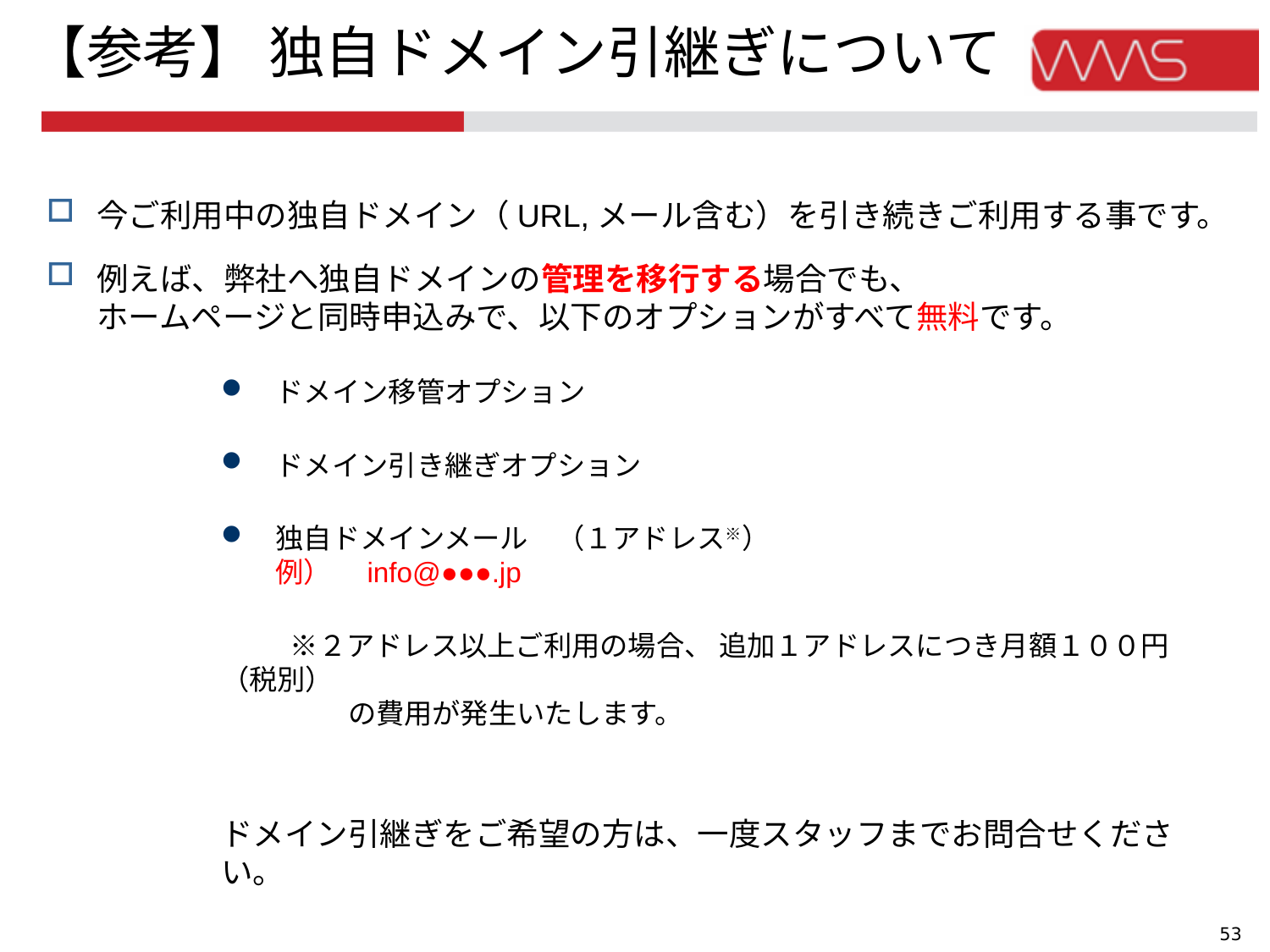

# 【参考】 独自ドメイン引継ぎについて
今ご利用中の独自ドメイン（URL,メール含む）を引き続きご利用する事です。
例えば、弊社へ独自ドメインの管理を移行する場合でも、 
ホームページと同時申込みで、以下のオプションがすべて無料です。
ドメイン移管オプション
ドメイン引き継ぎオプション
独自ドメインメール　（１アドレス※）
例）　info@●●●.jp
 　　※２アドレス以上ご利用の場合、 追加１アドレスにつき月額１００円（税別）
	の費用が発生いたします。

ドメイン引継ぎをご希望の方は、一度スタッフまでお問合せください。
53